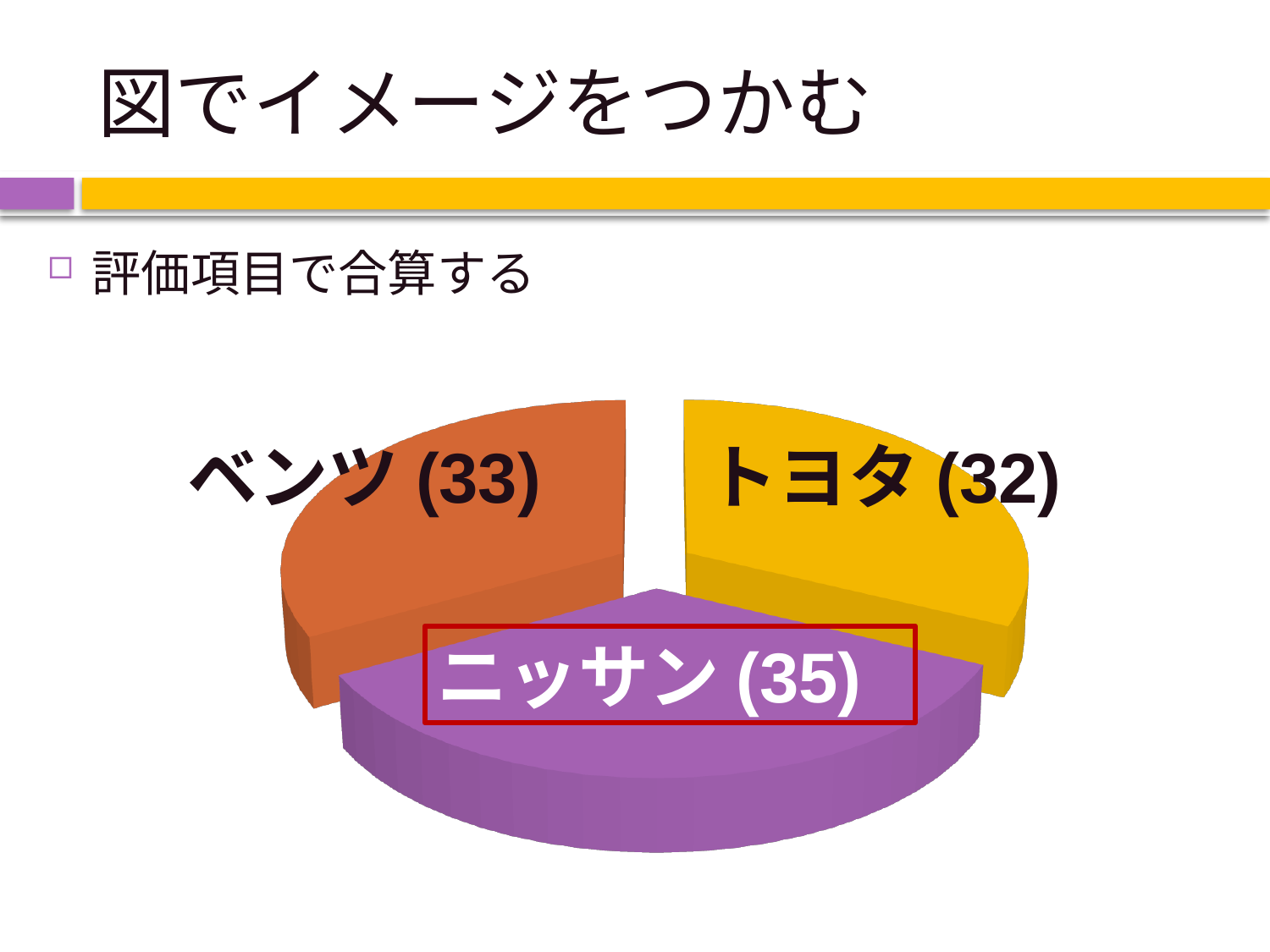

# 図でイメージをつかむ
評価項目で合算する

[unsupported chart]

ベンツ(33)
トヨタ(32)
ニッサン(35)